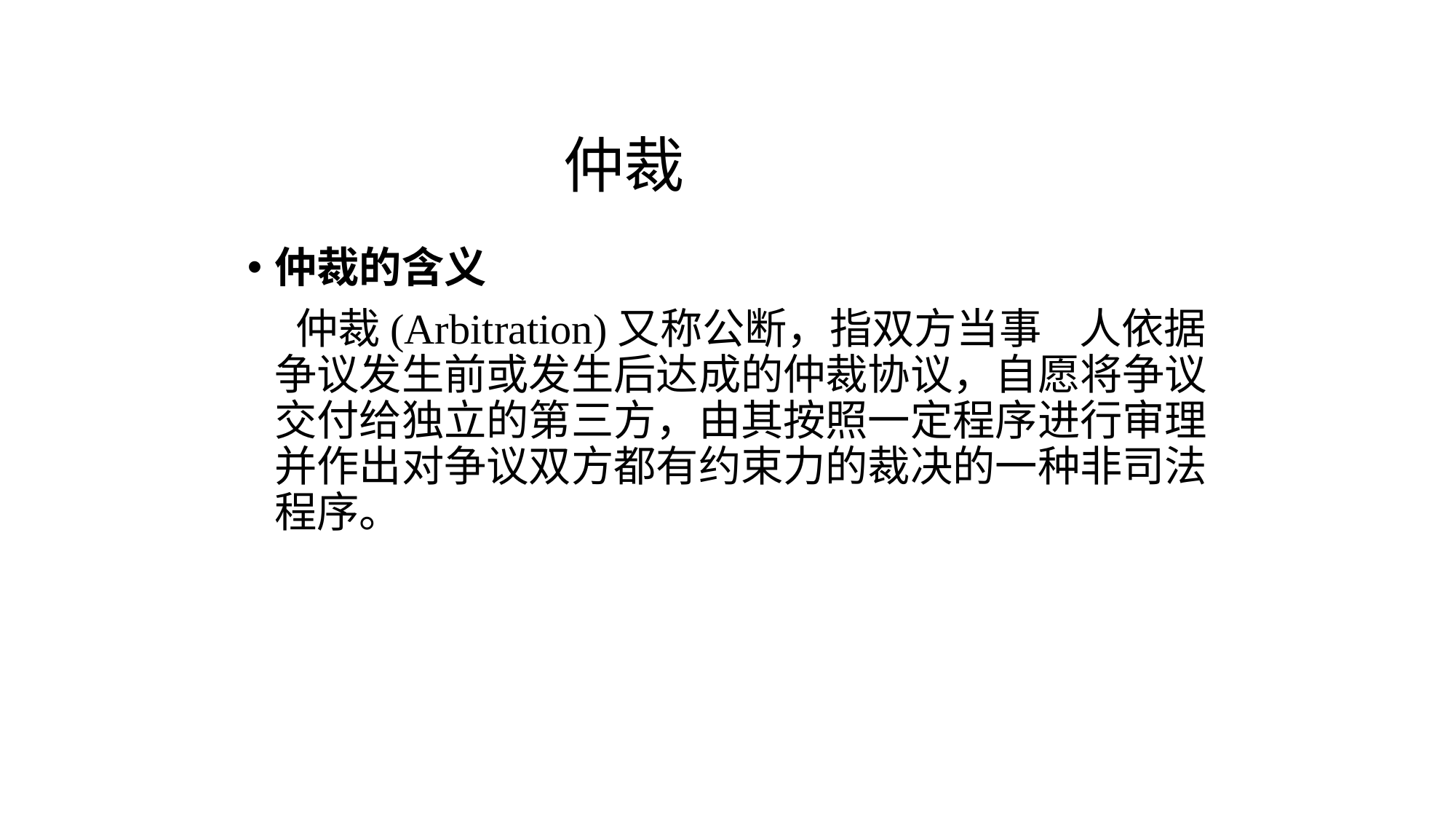

# 仲裁
仲裁的含义
    仲裁(Arbitration)又称公断，指双方当事    人依据争议发生前或发生后达成的仲裁协议，自愿将争议交付给独立的第三方，由其按照一定程序进行审理并作出对争议双方都有约束力的裁决的一种非司法程序。